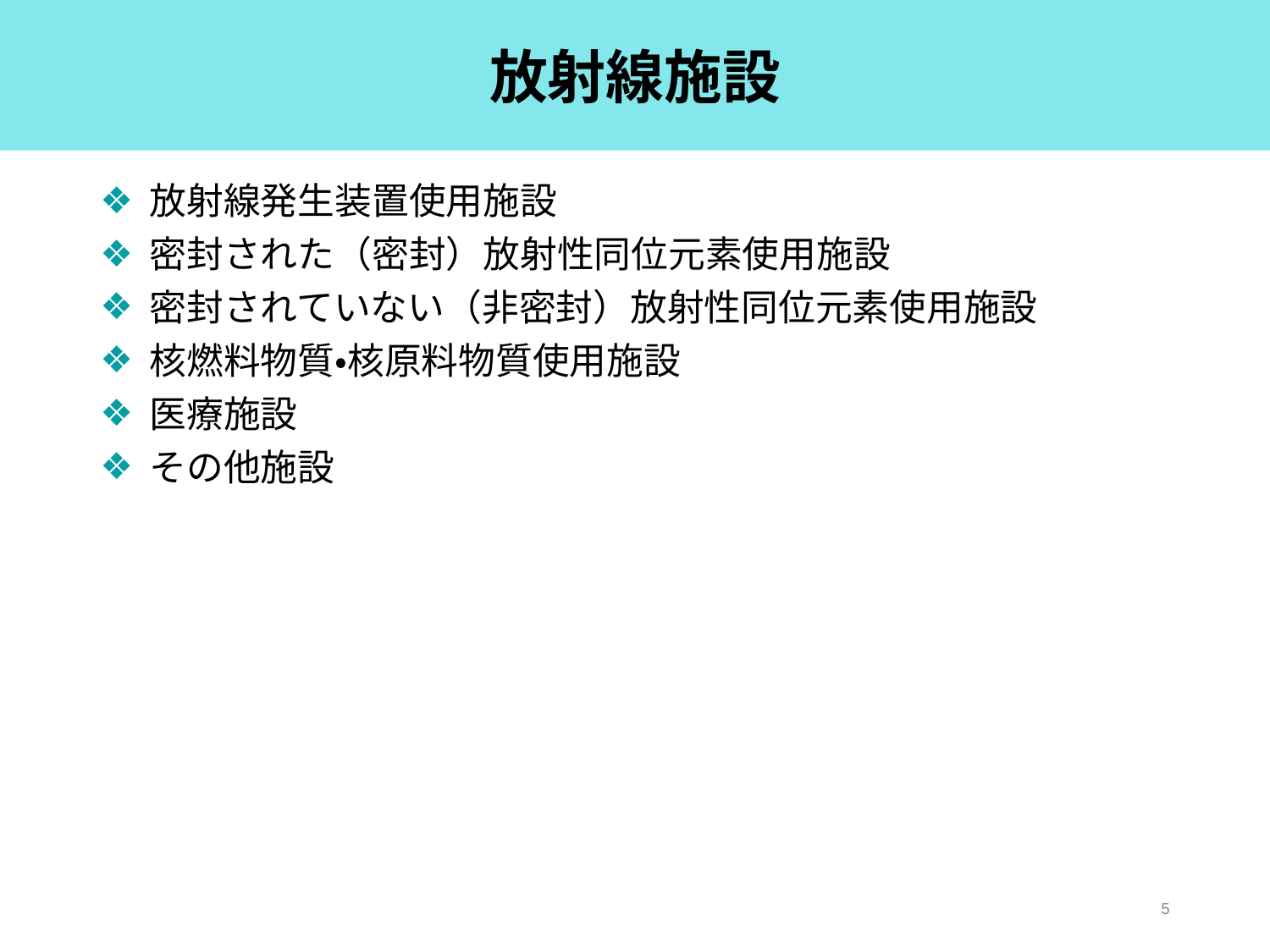

# 放射線施設
放射線発生装置使用施設
密封された（密封）放射性同位元素使用施設
密封されていない（非密封）放射性同位元素使用施設
核燃料物質・核原料物質使用施設
医療施設
その他施設
5